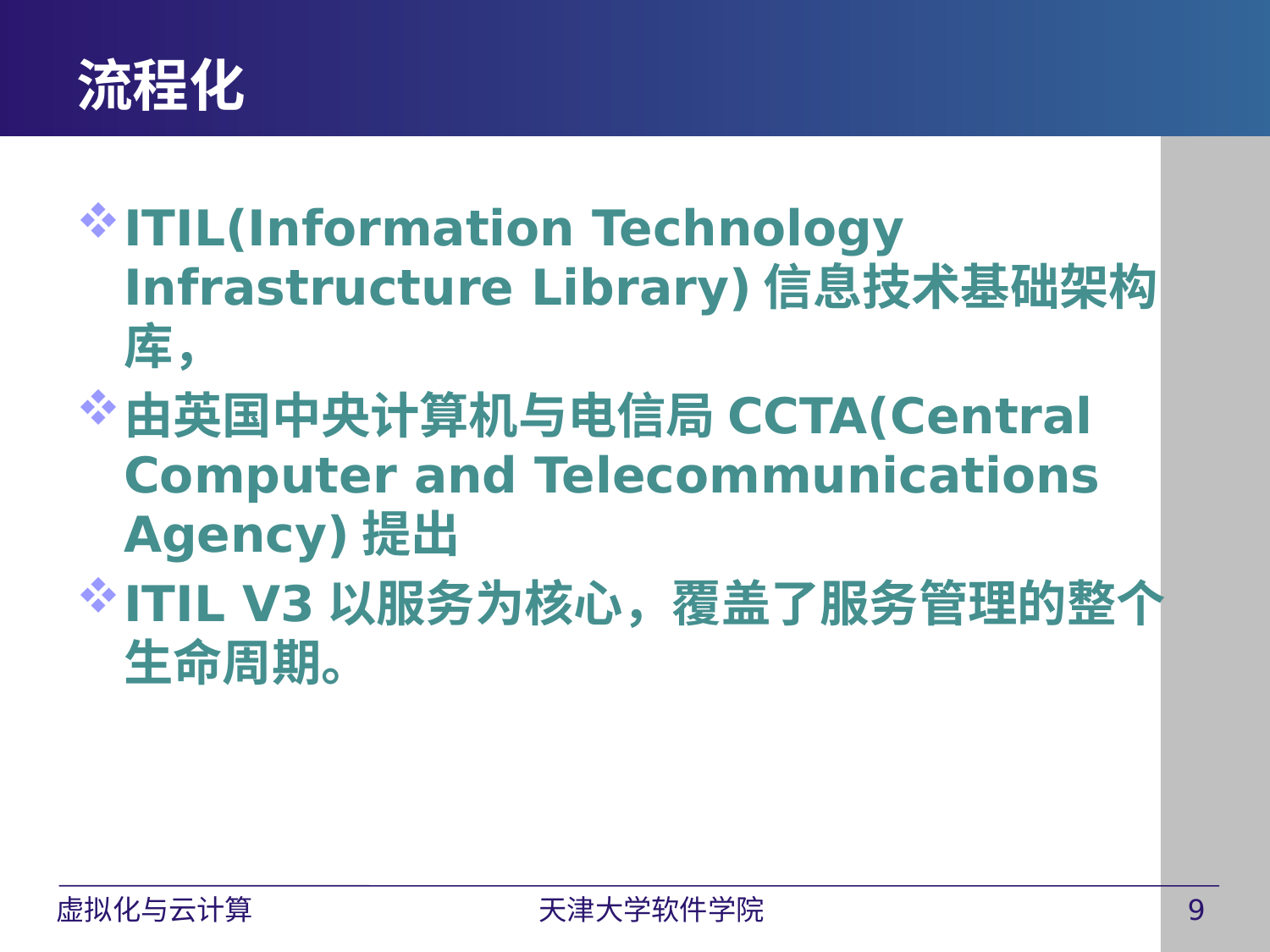

# 流程化
ITIL(Information Technology Infrastructure Library)信息技术基础架构库，
由英国中央计算机与电信局CCTA(Central Computer and Telecommunications Agency)提出
ITIL V3以服务为核心，覆盖了服务管理的整个生命周期。